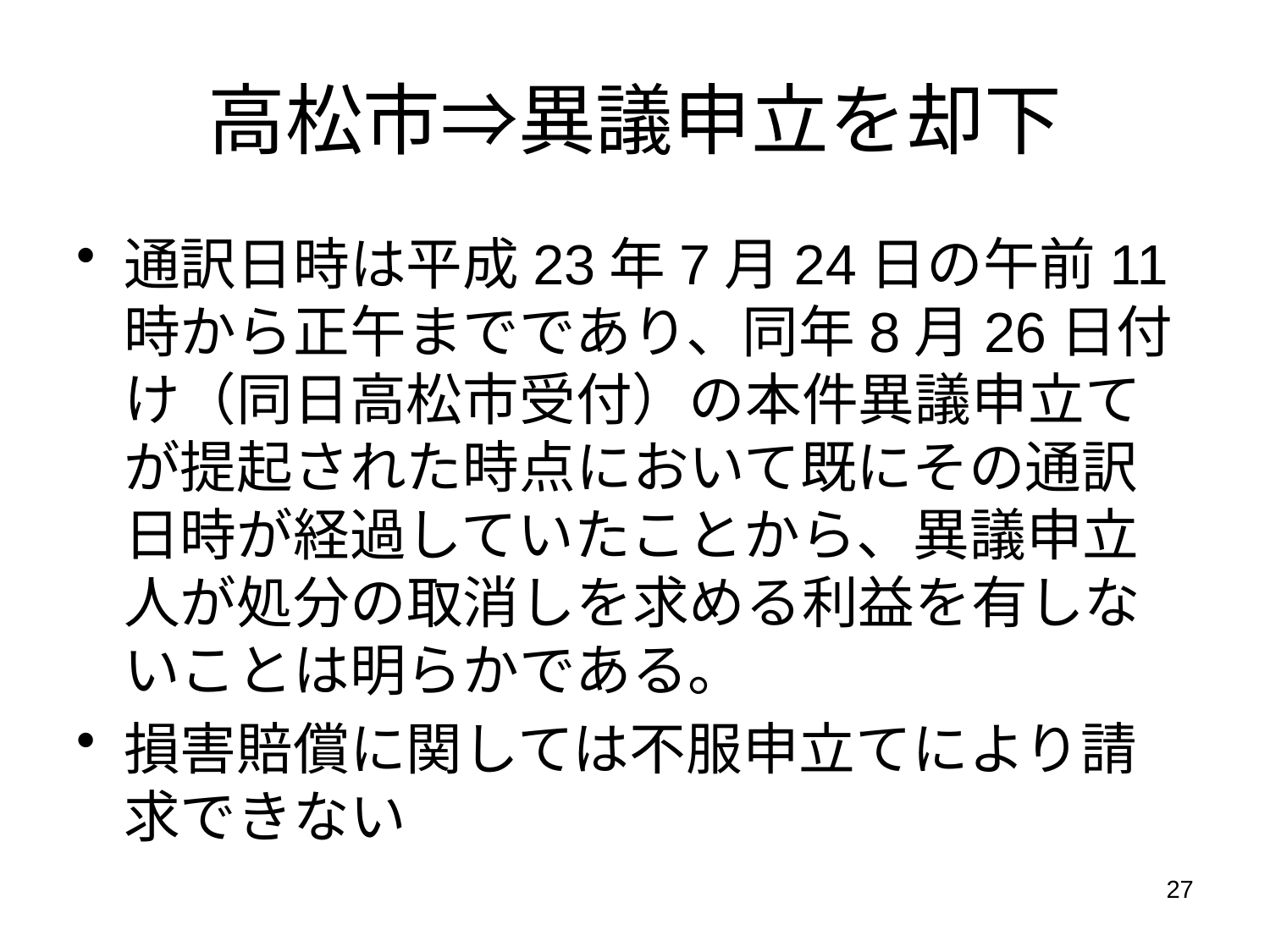

高松市⇒異議申立を却下
通訳日時は平成23年7月24日の午前11時から正午までであり、同年8月26日付け（同日高松市受付）の本件異議申立てが提起された時点において既にその通訳日時が経過していたことから、異議申立人が処分の取消しを求める利益を有しないことは明らかである。
損害賠償に関しては不服申立てにより請求できない
27